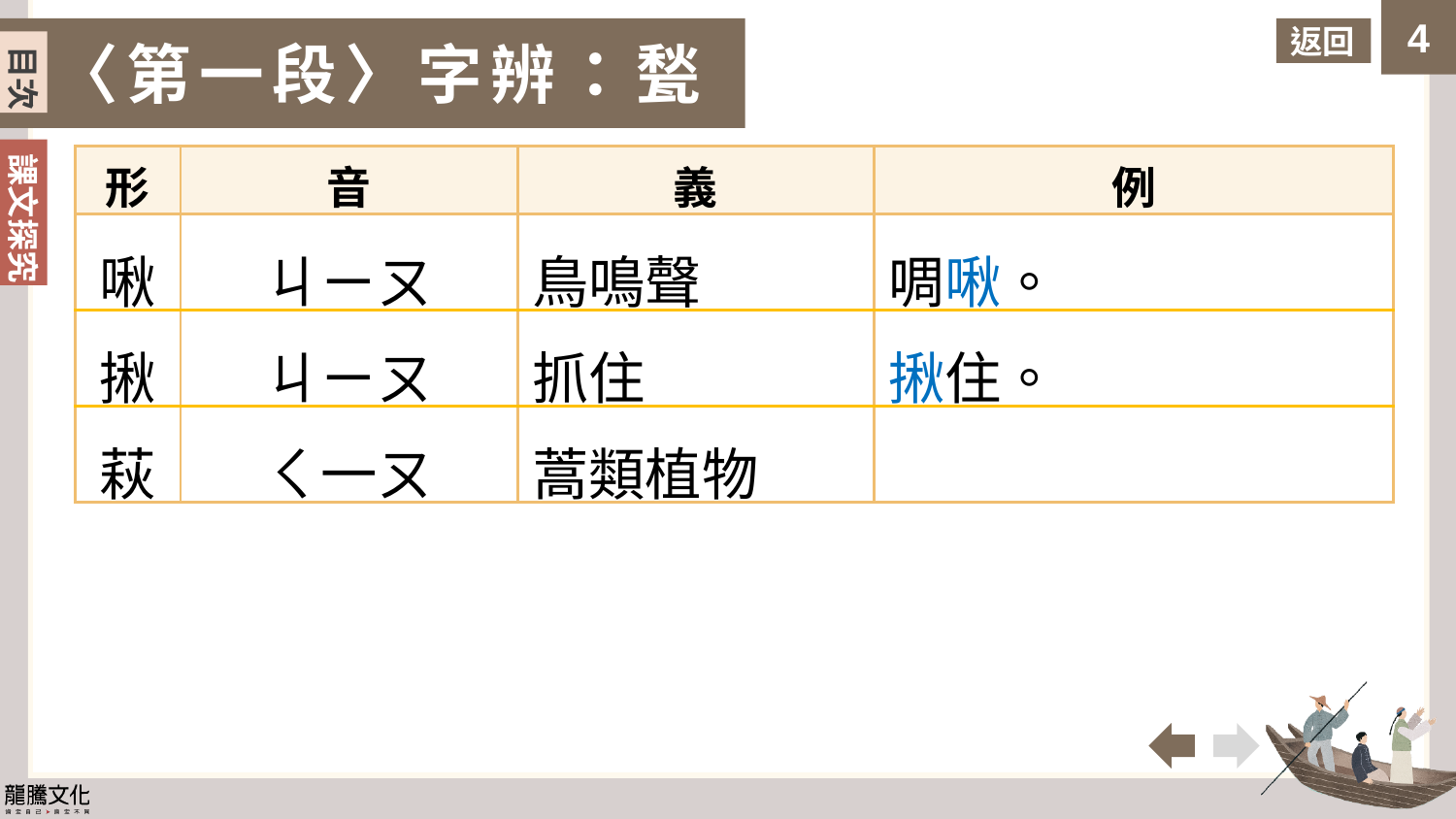

返回
〈第一段〉字辨：甃
目次
| 形 | 音 | 義 | 例 |
| --- | --- | --- | --- |
| 啾 | ㄐㄧㄡ | 鳥鳴聲 | 啁啾。 |
| 揪 | ㄐㄧㄡ | 抓住 | 揪住。 |
| 萩 | ㄑ一ㄡ | 蒿類植物 |  |